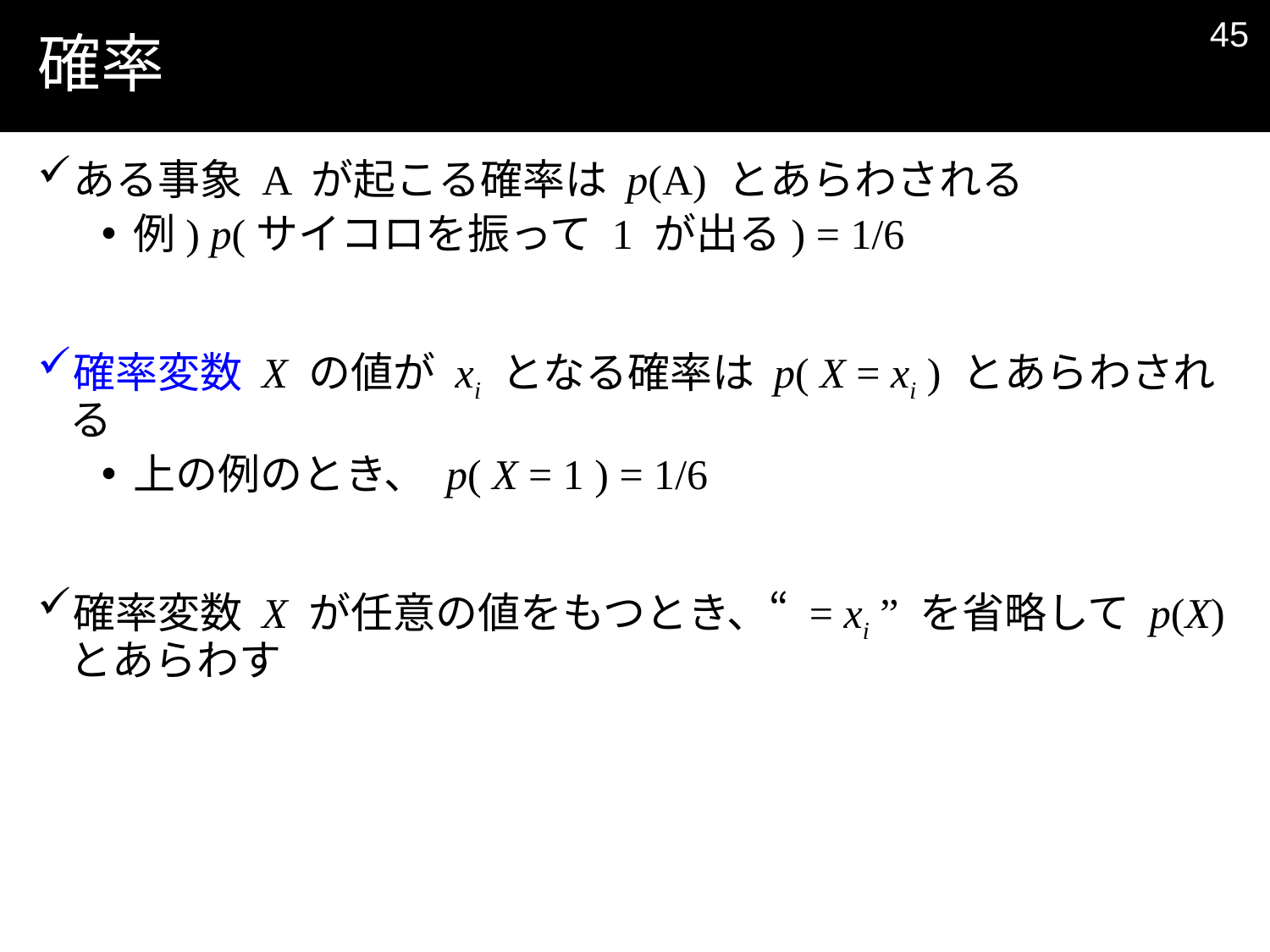

45
# 確率
ある事象 A が起こる確率は p(A) とあらわされる
例) p(サイコロを振って 1 が出る) = 1/6

確率変数 X の値が xi となる確率は p( X = xi ) とあらわされる
上の例のとき、 p( X = 1 ) = 1/6

確率変数 X が任意の値をもつとき、“ = xi ” を省略して p(X) とあらわす